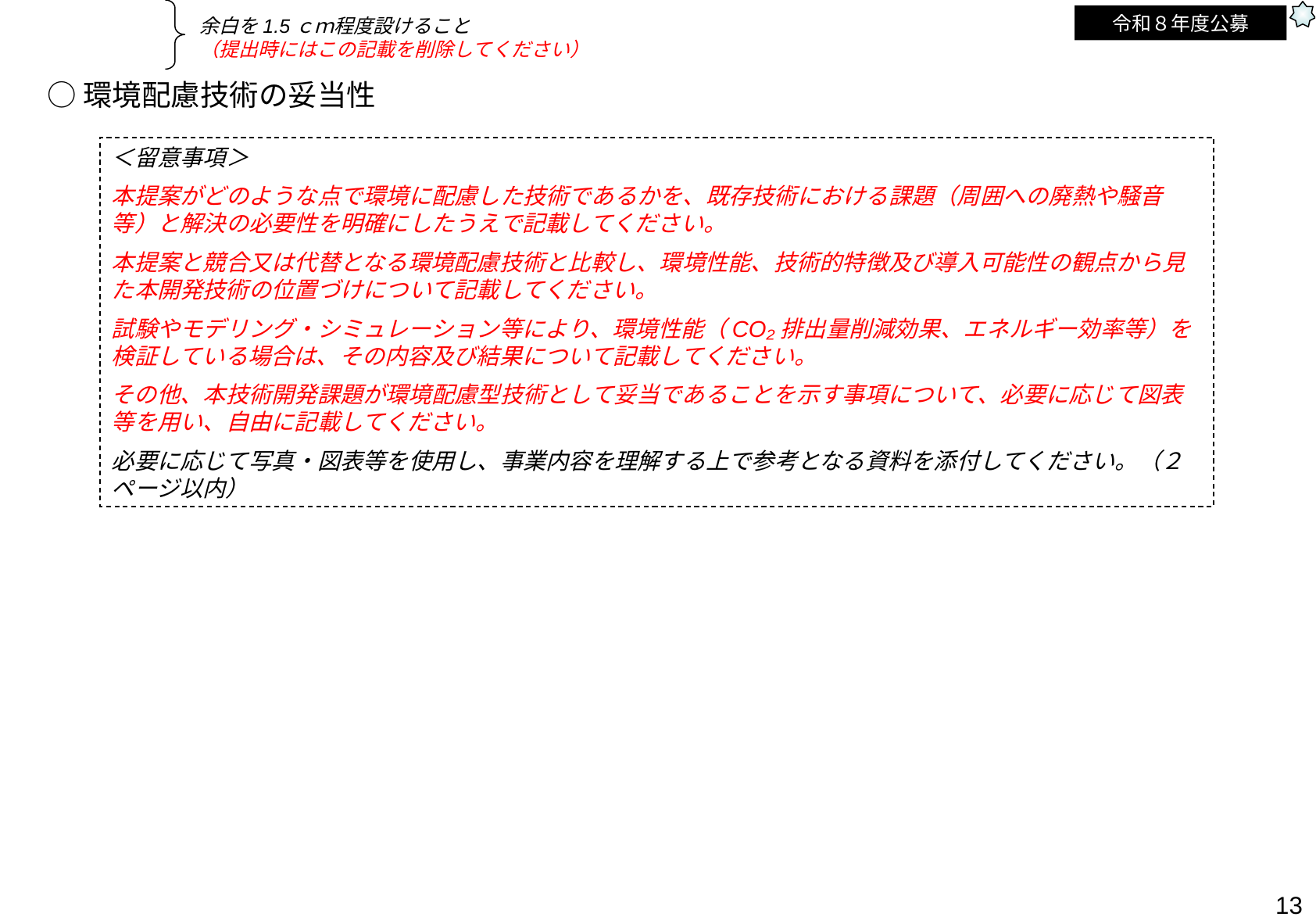

令和８年度公募
余白を1.5ｃｍ程度設けること
（提出時にはこの記載を削除してください）
○環境配慮技術の妥当性
＜留意事項＞
本提案がどのような点で環境に配慮した技術であるかを、既存技術における課題（周囲への廃熱や騒音等）と解決の必要性を明確にしたうえで記載してください。
本提案と競合又は代替となる環境配慮技術と比較し、環境性能、技術的特徴及び導入可能性の観点から見た本開発技術の位置づけについて記載してください。
試験やモデリング・シミュレーション等により、環境性能（CO₂排出量削減効果、エネルギー効率等）を検証している場合は、その内容及び結果について記載してください。
その他、本技術開発課題が環境配慮型技術として妥当であることを示す事項について、必要に応じて図表等を用い、自由に記載してください。
必要に応じて写真・図表等を使用し、事業内容を理解する上で参考となる資料を添付してください。（２ページ以内）
13